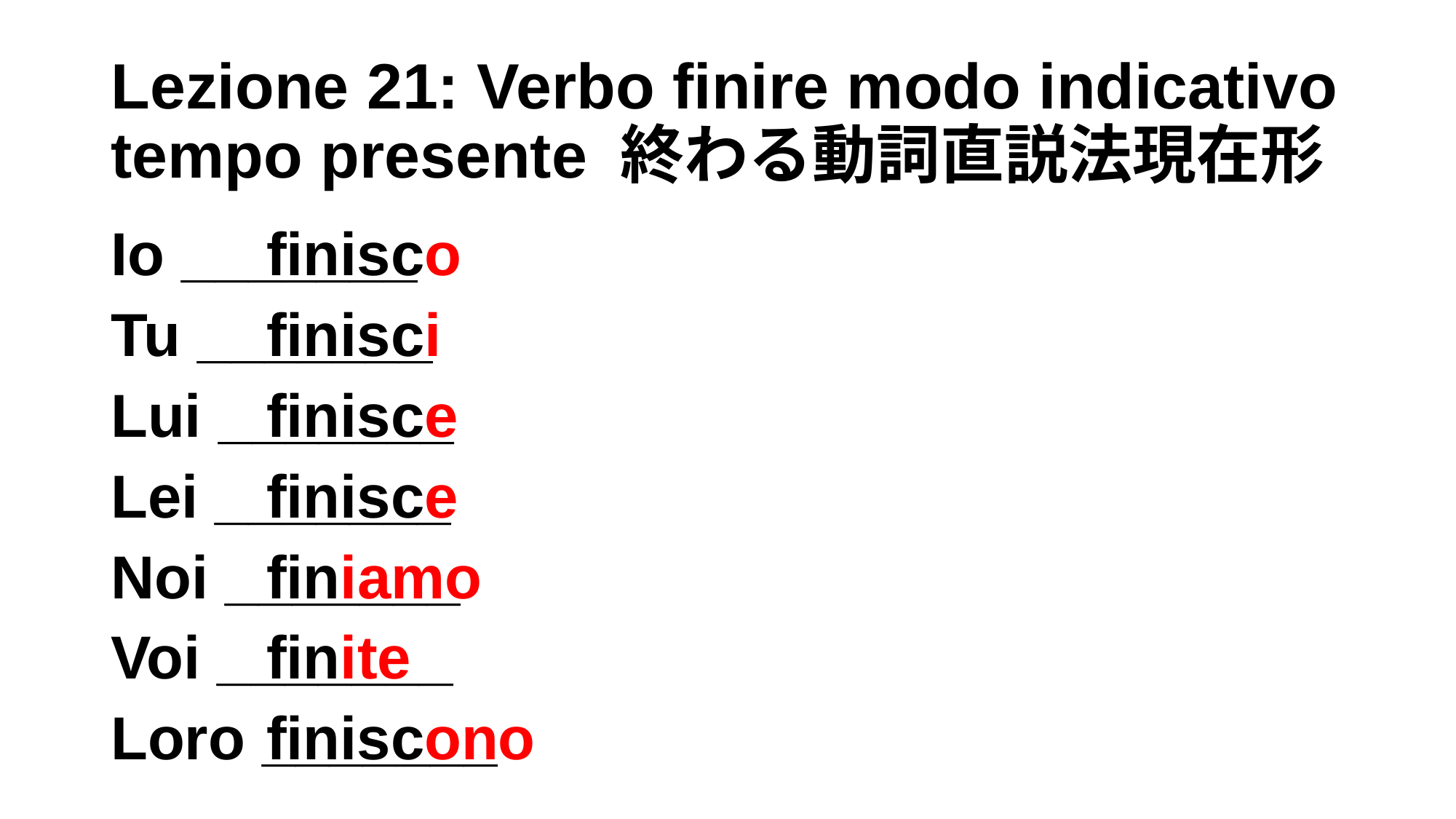

# Lezione 21: Verbo finire modo indicativo tempo presente 終わる動詞直説法現在形
Io _______
Tu _______
Lui _______
Lei _______
Noi _______
Voi _______
Loro _______

finisco
finisci
finisce
finisce
finiamo
finite
finiscono